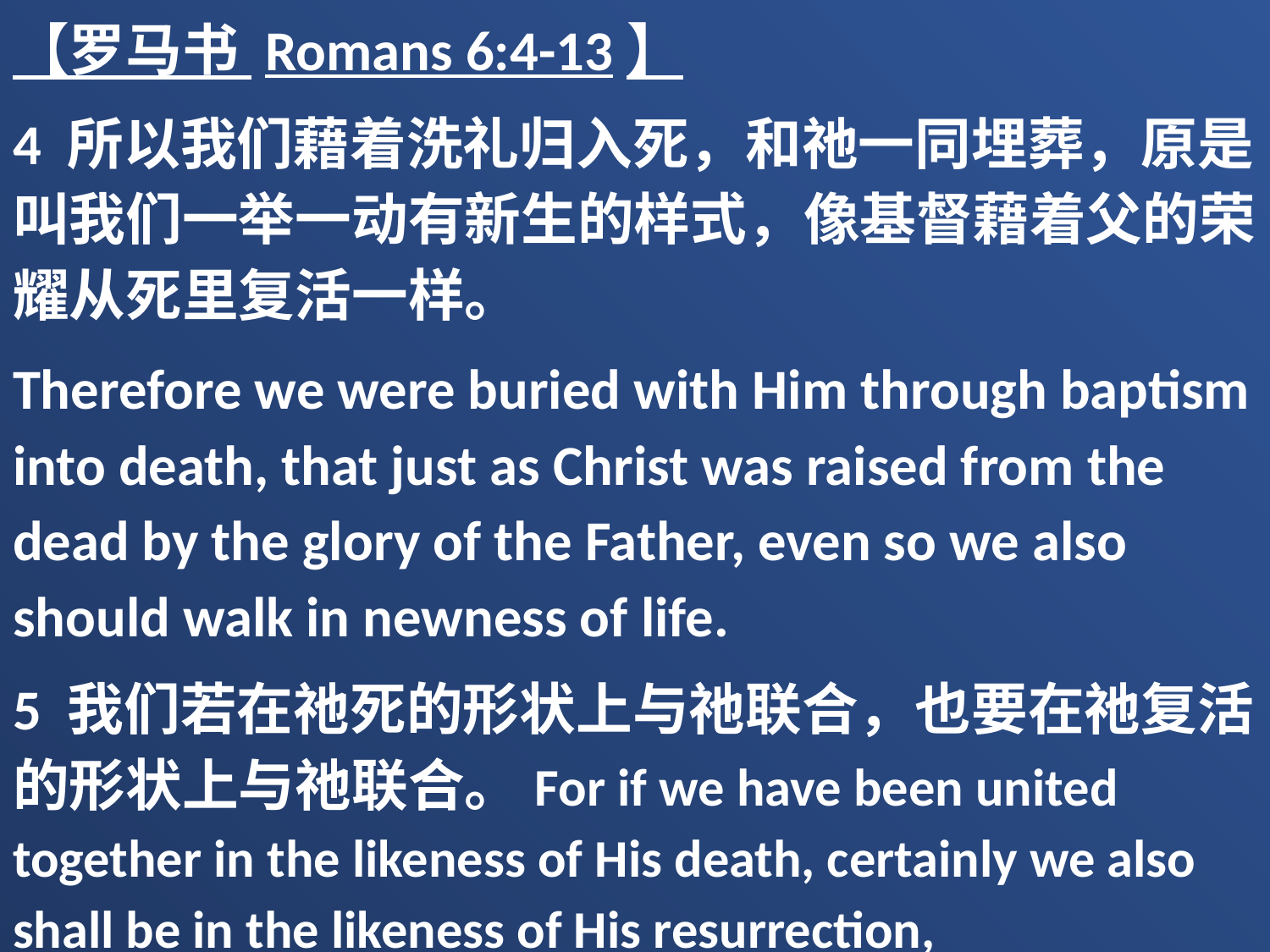

【罗马书 Romans 6:4-13】
4 所以我们藉着洗礼归入死，和祂一同埋葬，原是叫我们一举一动有新生的样式，像基督藉着父的荣耀从死里复活一样。
Therefore we were buried with Him through baptism into death, that just as Christ was raised from the dead by the glory of the Father, even so we also should walk in newness of life.
5 我们若在祂死的形状上与祂联合，也要在祂复活的形状上与祂联合。For if we have been united together in the likeness of His death, certainly we also shall be in the likeness of His resurrection,